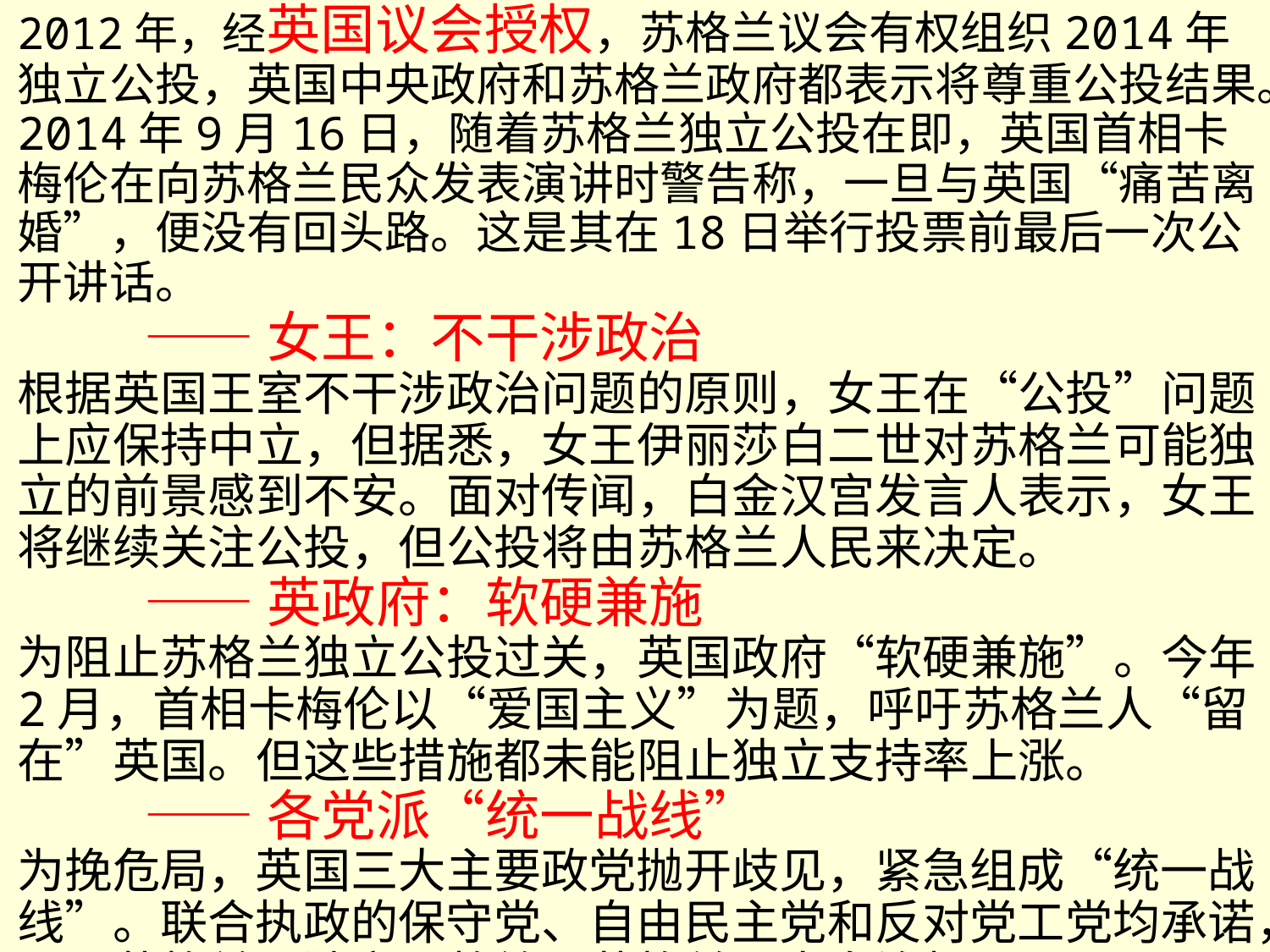

2012年，经英国议会授权，苏格兰议会有权组织2014年独立公投，英国中央政府和苏格兰政府都表示将尊重公投结果。2014年9月16日，随着苏格兰独立公投在即，英国首相卡梅伦在向苏格兰民众发表演讲时警告称，一旦与英国“痛苦离婚”，便没有回头路。这是其在18日举行投票前最后一次公开讲话。
	——女王：不干涉政治
根据英国王室不干涉政治问题的原则，女王在“公投”问题上应保持中立，但据悉，女王伊丽莎白二世对苏格兰可能独立的前景感到不安。面对传闻，白金汉宫发言人表示，女王将继续关注公投，但公投将由苏格兰人民来决定。
	——英政府：软硬兼施
为阻止苏格兰独立公投过关，英国政府“软硬兼施”。今年2月，首相卡梅伦以“爱国主义”为题，呼吁苏格兰人“留在”英国。但这些措施都未能阻止独立支持率上涨。
	——各党派“统一战线”
为挽危局，英国三大主要政党抛开歧见，紧急组成“统一战线”。联合执政的保守党、自由民主党和反对党工党均承诺，只要苏格兰不独立，将给予苏格兰更大自治权。